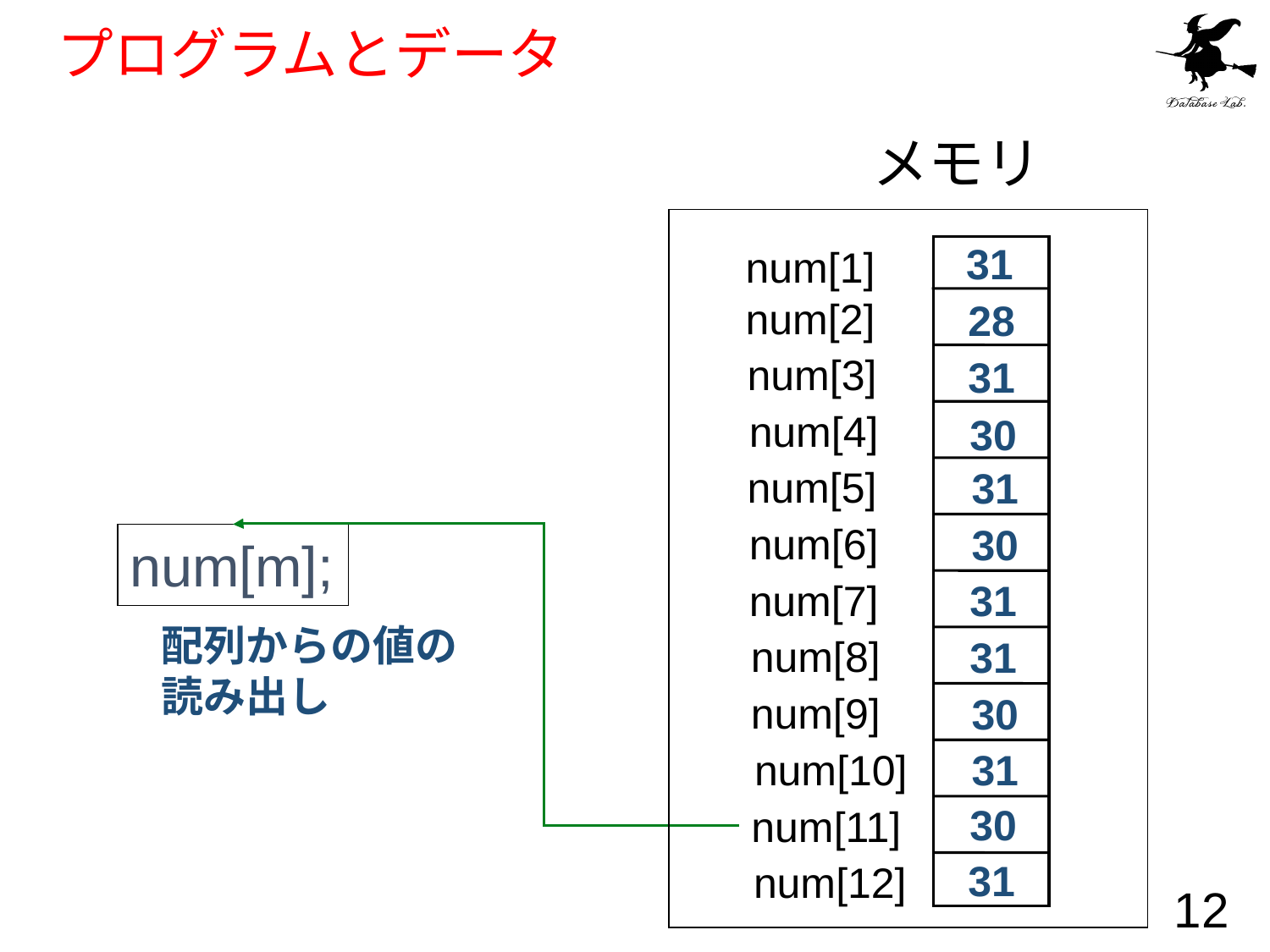

# プログラムとデータ
メモリ

31
num[1]

num[2]
28

num[3]
31

num[4]

30
num[5]
31

num[6]
30

num[m];
num[7]
31

配列からの値の
読み出し
num[8]
31

num[9]
30

num[10]
31

30
num[11]

31
num[12]

12